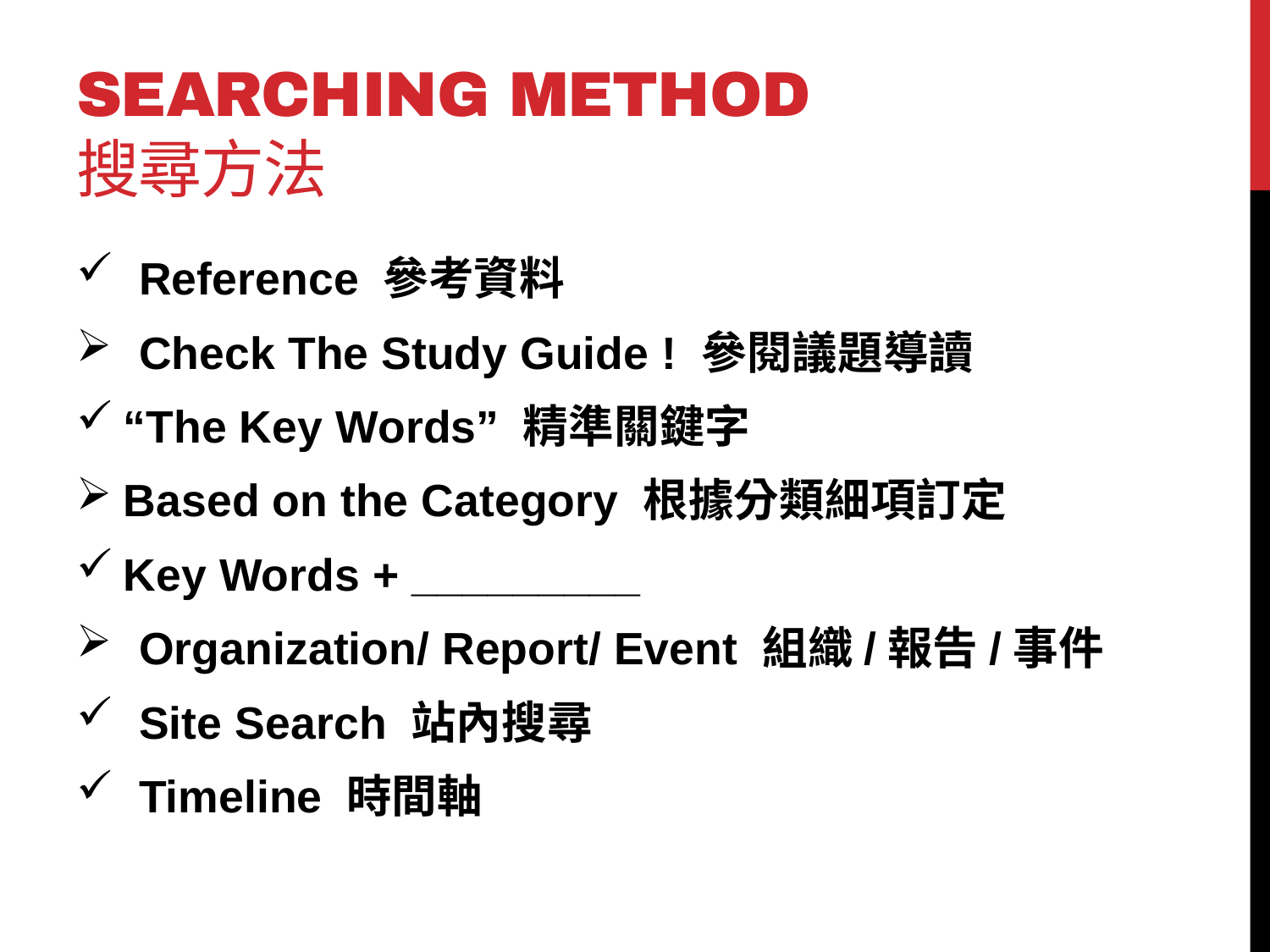

# Searching method 搜尋方法
Reference 參考資料
Check The Study Guide ! 參閱議題導讀
“The Key Words” 精準關鍵字
Based on the Category 根據分類細項訂定
Key Words + _________
Organization/ Report/ Event 組織/報告/事件
Site Search 站內搜尋
Timeline 時間軸